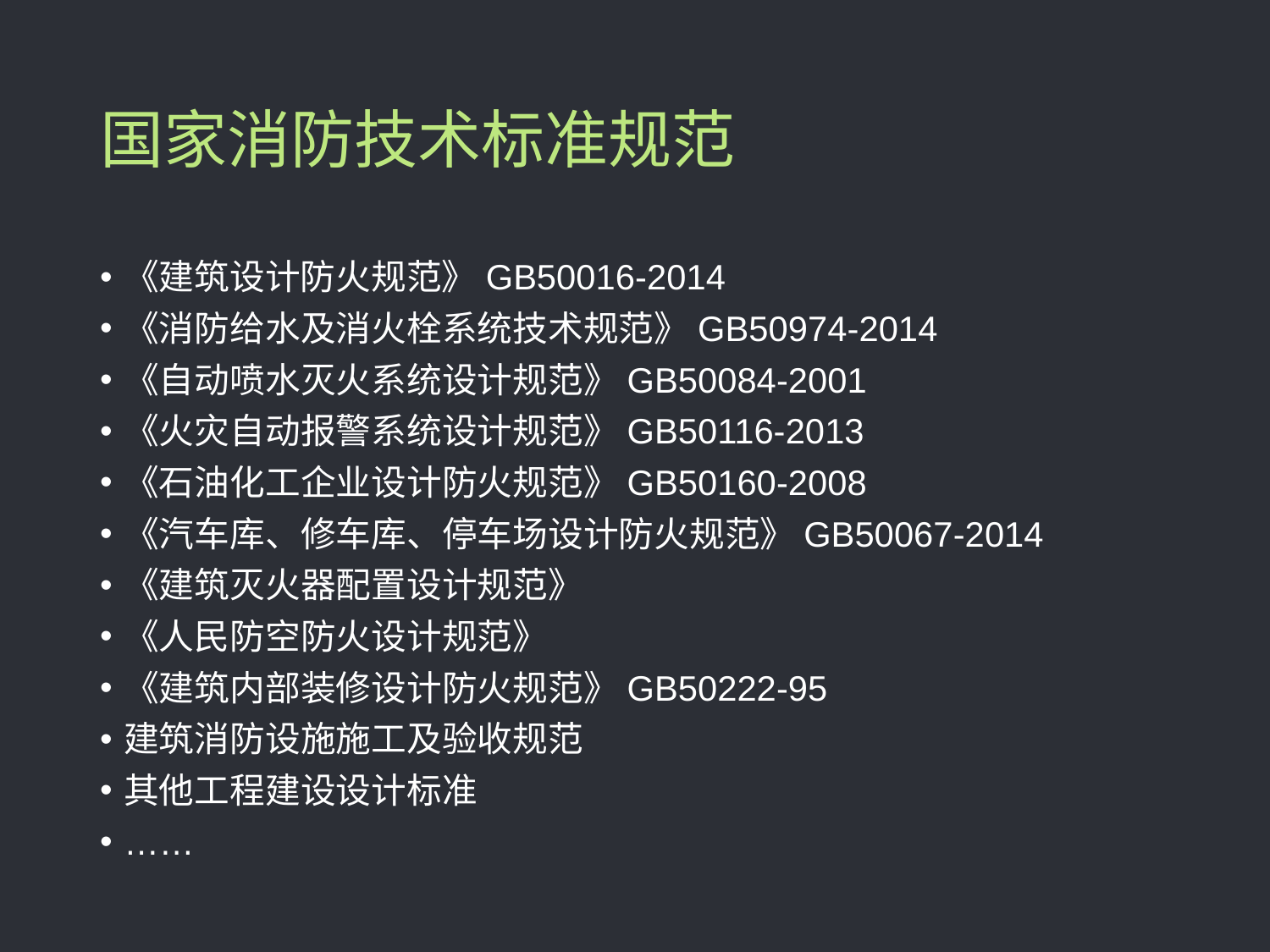

# 国家消防技术标准规范
《建筑设计防火规范》GB50016-2014
《消防给水及消火栓系统技术规范》GB50974-2014
《自动喷水灭火系统设计规范》GB50084-2001
《火灾自动报警系统设计规范》GB50116-2013
《石油化工企业设计防火规范》GB50160-2008
《汽车库、修车库、停车场设计防火规范》GB50067-2014
《建筑灭火器配置设计规范》
《人民防空防火设计规范》
《建筑内部装修设计防火规范》GB50222-95
建筑消防设施施工及验收规范
其他工程建设设计标准
……

4